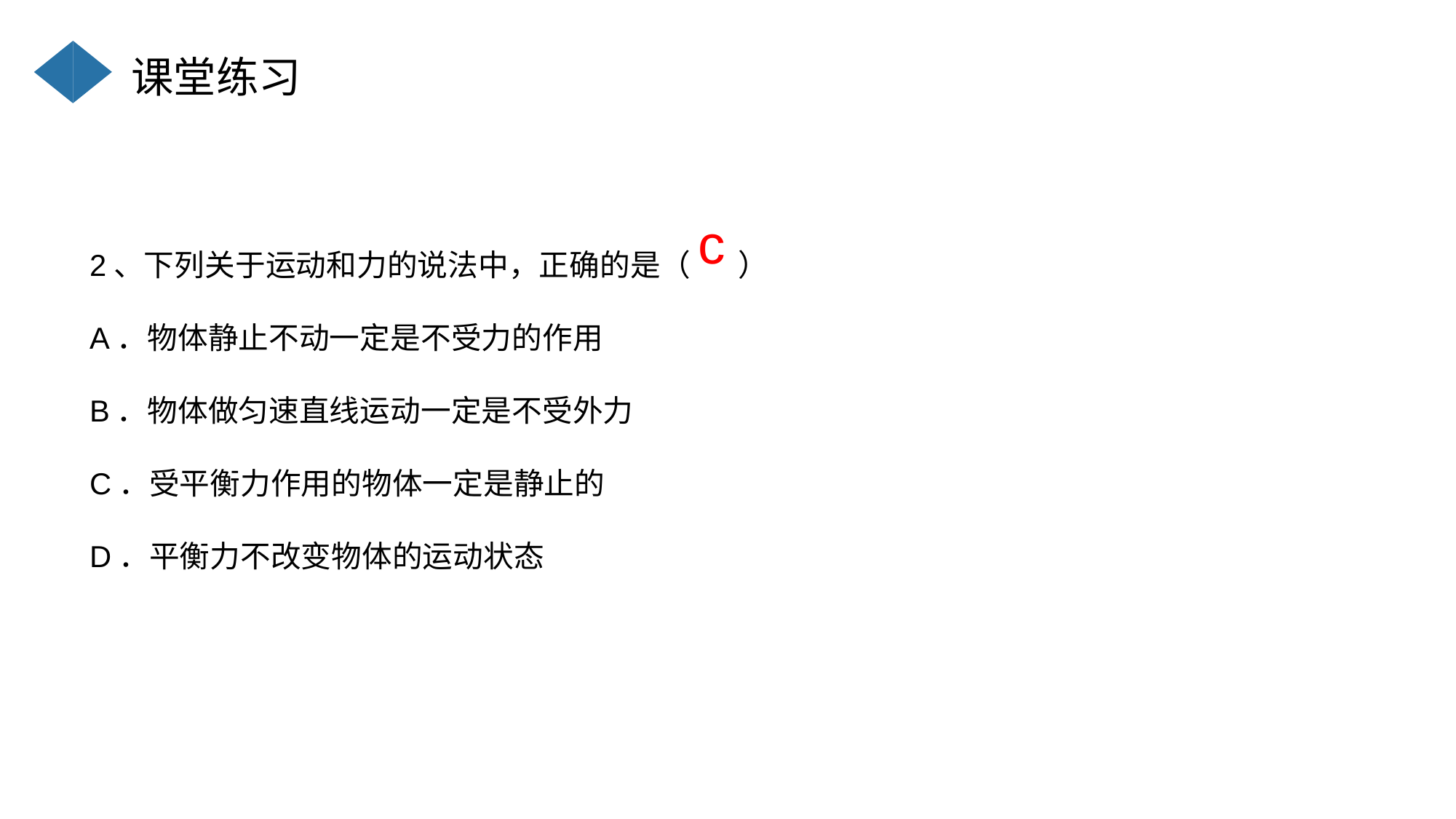

课堂练习
2、下列关于运动和力的说法中，正确的是（       ）
A．物体静止不动一定是不受力的作用
B．物体做匀速直线运动一定是不受外力
C．受平衡力作用的物体一定是静止的
D．平衡力不改变物体的运动状态
c